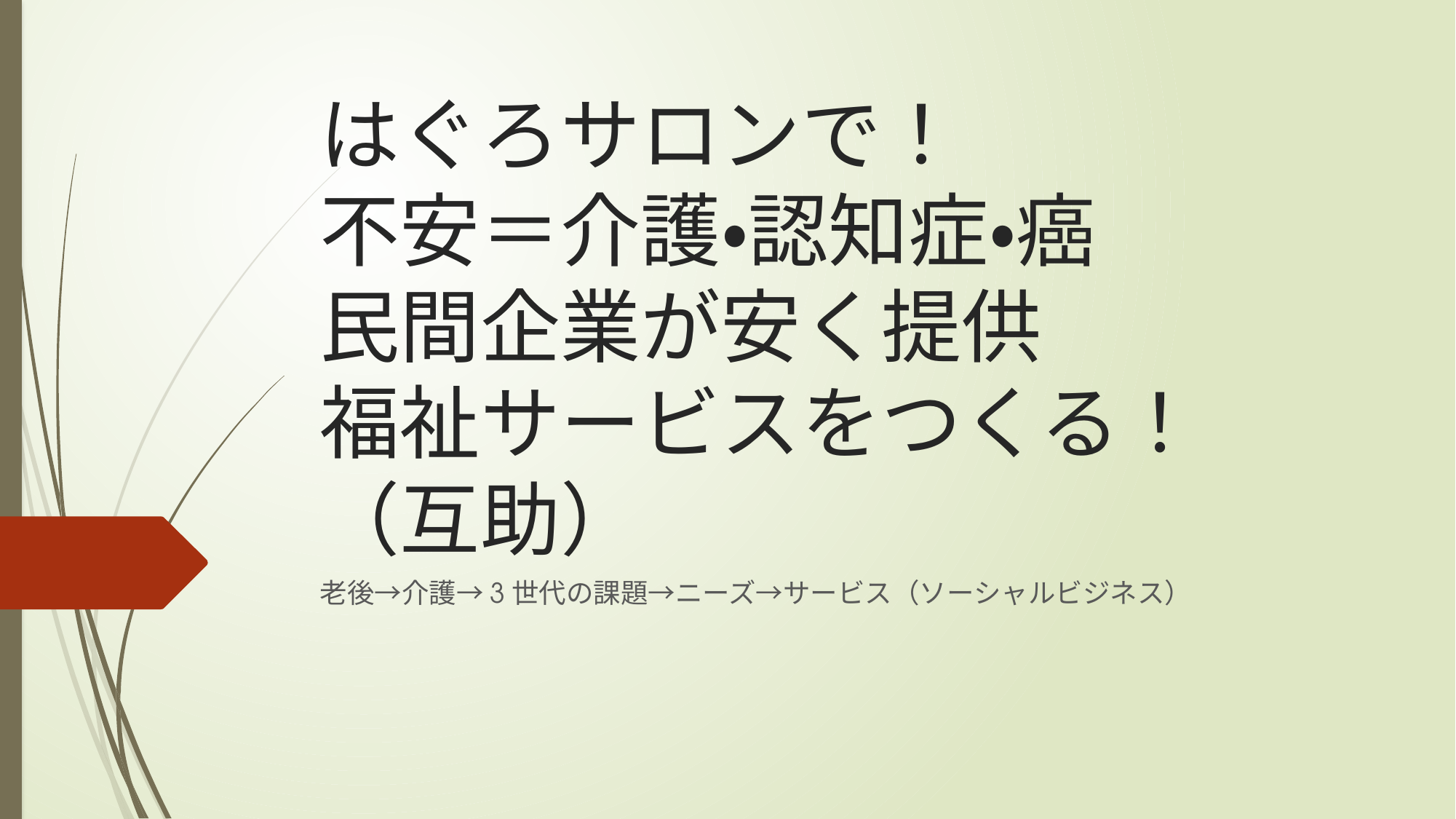

# はぐろサロンで！ 不安＝介護・認知症・癌 民間企業が安く提供 福祉サービスをつくる！ （互助）
老後→介護→3世代の課題→ニーズ→サービス（ソーシャルビジネス）